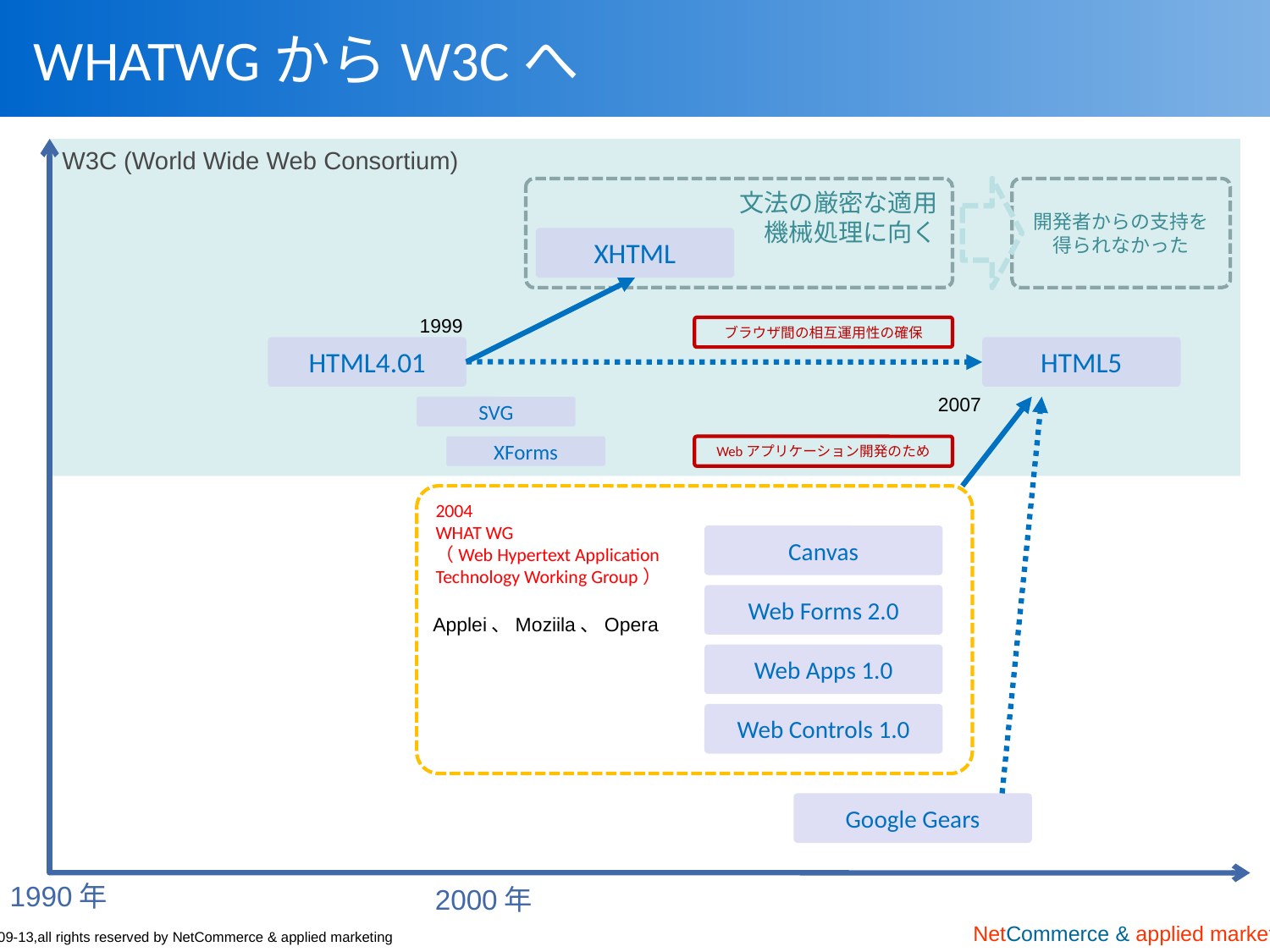

# WHATWGからW3Cへ
W3C (World Wide Web Consortium)
文法の厳密な適用
機械処理に向く

開発者からの支持を得られなかった
XHTML
1999
ブラウザ間の相互運用性の確保
HTML4.01
HTML5
2007
SVG
XForms
Webアプリケーション開発のため
2004
WHAT WG
（Web Hypertext Application
Technology Working Group）
Canvas
Web Forms 2.0
Applei、Moziila、Opera
Web Apps 1.0
Web Controls 1.0
Google Gears
1990年
2000年